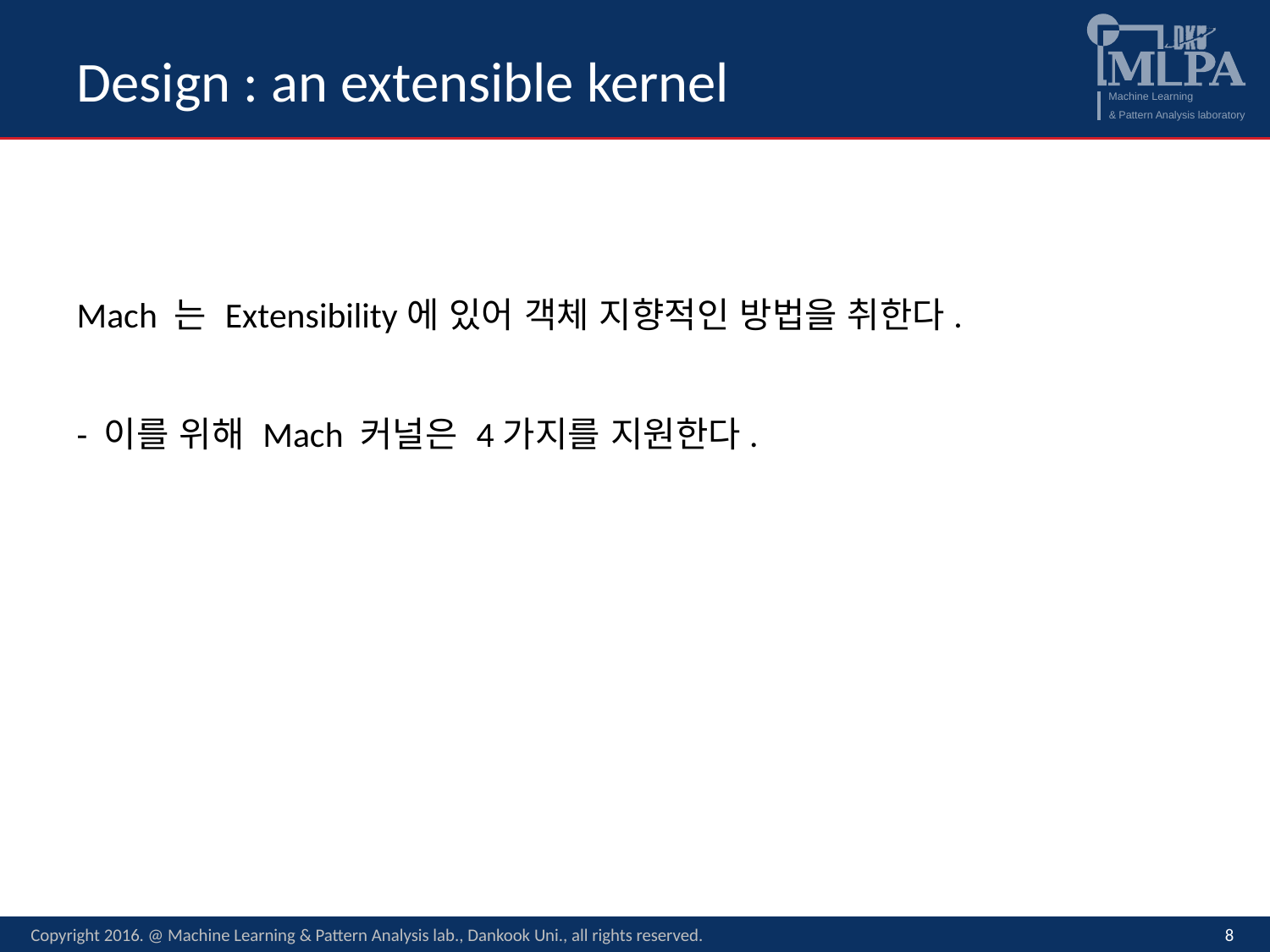

# Design : an extensible kernel

Mach 는 Extensibility에 있어 객체 지향적인 방법을 취한다.

- 이를 위해 Mach 커널은 4가지를 지원한다.
Copyright 2016. @ Machine Learning & Pattern Analysis lab., Dankook Uni., all rights reserved.
8